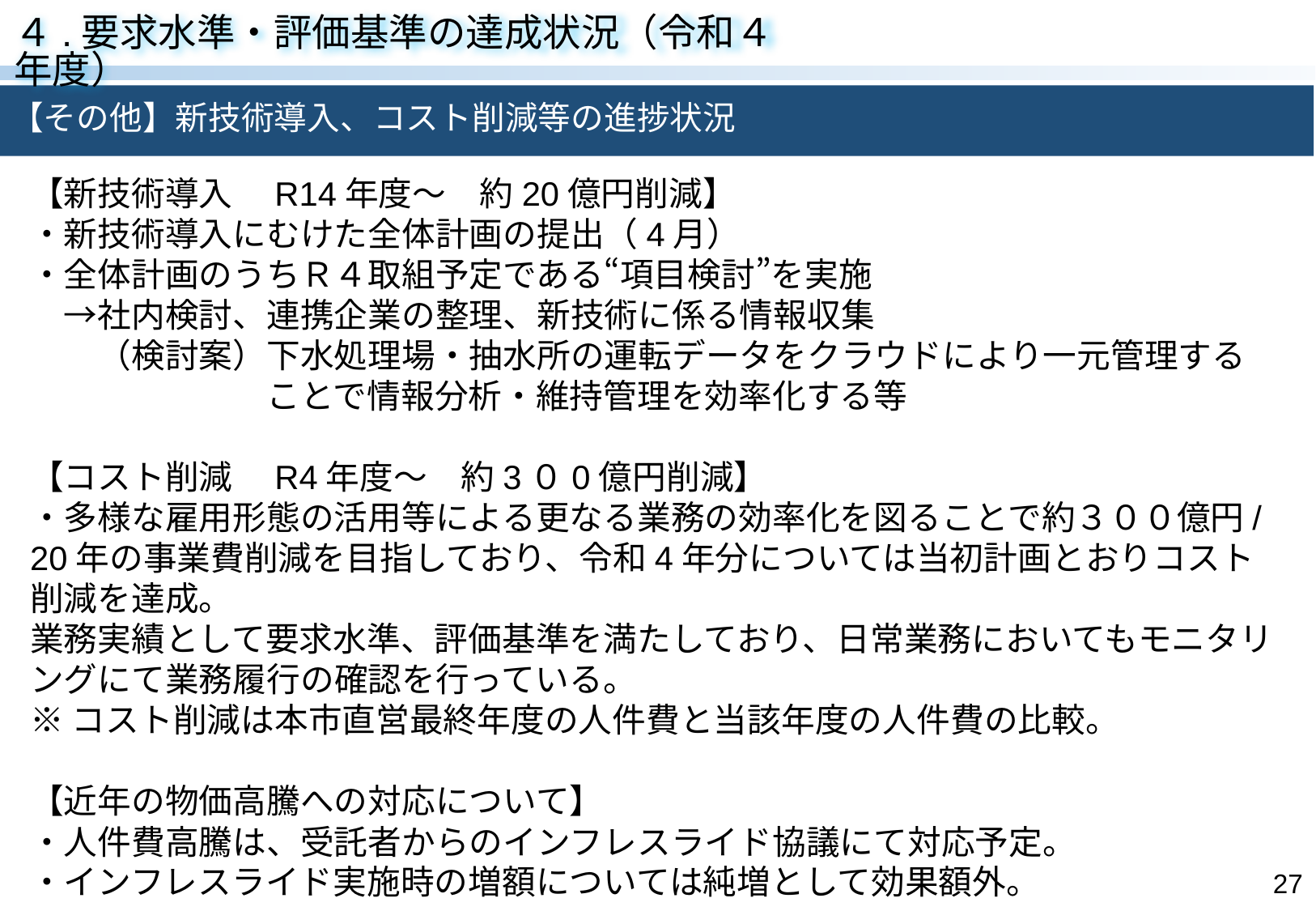

４.要求水準・評価基準の達成状況（令和４年度）
【その他】新技術導入、コスト削減等の進捗状況
【新技術導入　R14年度～　約20億円削減】
・新技術導入にむけた全体計画の提出（4月）
・全体計画のうちＲ４取組予定である“項目検討”を実施
　→社内検討、連携企業の整理、新技術に係る情報収集
　　（検討案）下水処理場・抽水所の運転データをクラウドにより一元管理する
　　　　　　　ことで情報分析・維持管理を効率化する等

【コスト削減　R4年度～　約3０0億円削減】
・多様な雇用形態の活用等による更なる業務の効率化を図ることで約３００億円/20年の事業費削減を目指しており、令和4年分については当初計画とおりコスト削減を達成。
業務実績として要求水準、評価基準を満たしており、日常業務においてもモニタリングにて業務履行の確認を行っている。
※コスト削減は本市直営最終年度の人件費と当該年度の人件費の比較。

【近年の物価高騰への対応について】
・人件費高騰は、受託者からのインフレスライド協議にて対応予定。
・インフレスライド実施時の増額については純増として効果額外。
27